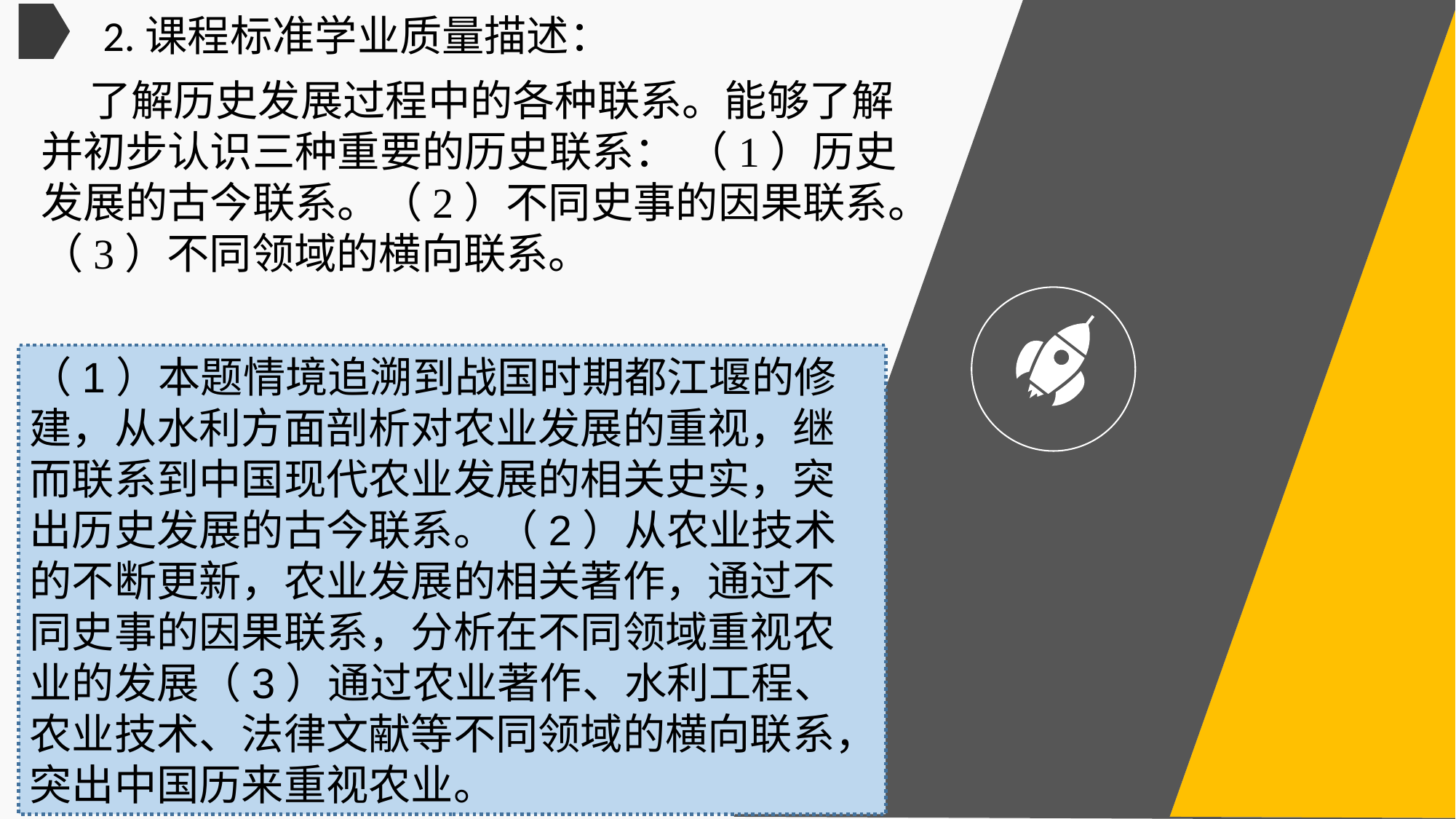

2.课程标准学业质量描述：

    了解历史发展过程中的各种联系。能够了解并初步认识三种重要的历史联系： （1）历史发展的古今联系。（2）不同史事的因果联系。（3）不同领域的横向联系。

（1）本题情境追溯到战国时期都江堰的修建，从水利方面剖析对农业发展的重视，继而联系到中国现代农业发展的相关史实，突出历史发展的古今联系。（2）从农业技术的不断更新，农业发展的相关著作，通过不同史事的因果联系，分析在不同领域重视农业的发展（3）通过农业著作、水利工程、农业技术、法律文献等不同领域的横向联系，突出中国历来重视农业。